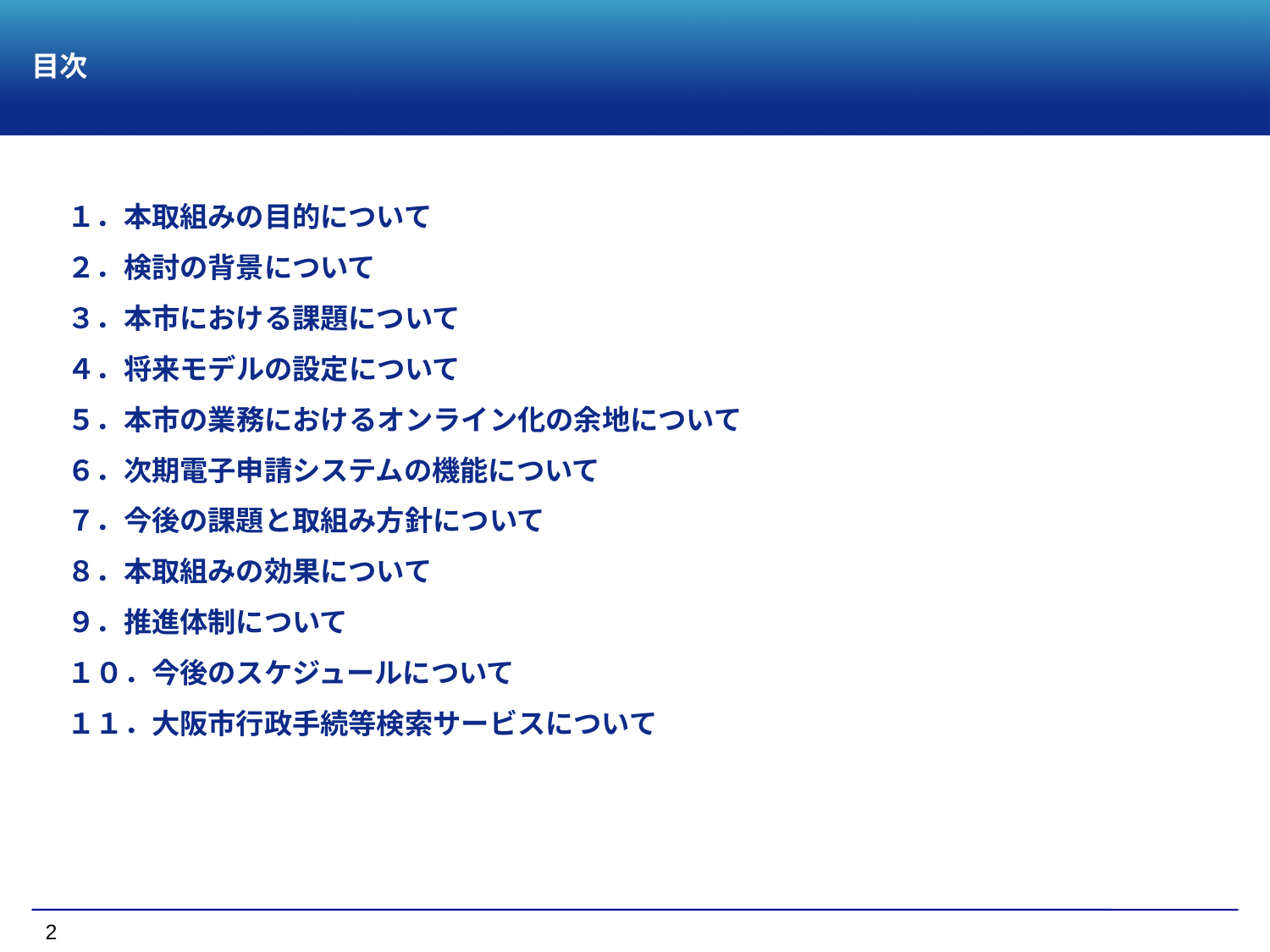

目次
１．本取組みの目的について
２．検討の背景について
３．本市における課題について
４．将来モデルの設定について
５．本市の業務におけるオンライン化の余地について
６．次期電子申請システムの機能について
７．今後の課題と取組み方針について
８．本取組みの効果について
９．推進体制について
１０．今後のスケジュールについて
１１．大阪市行政手続等検索サービスについて